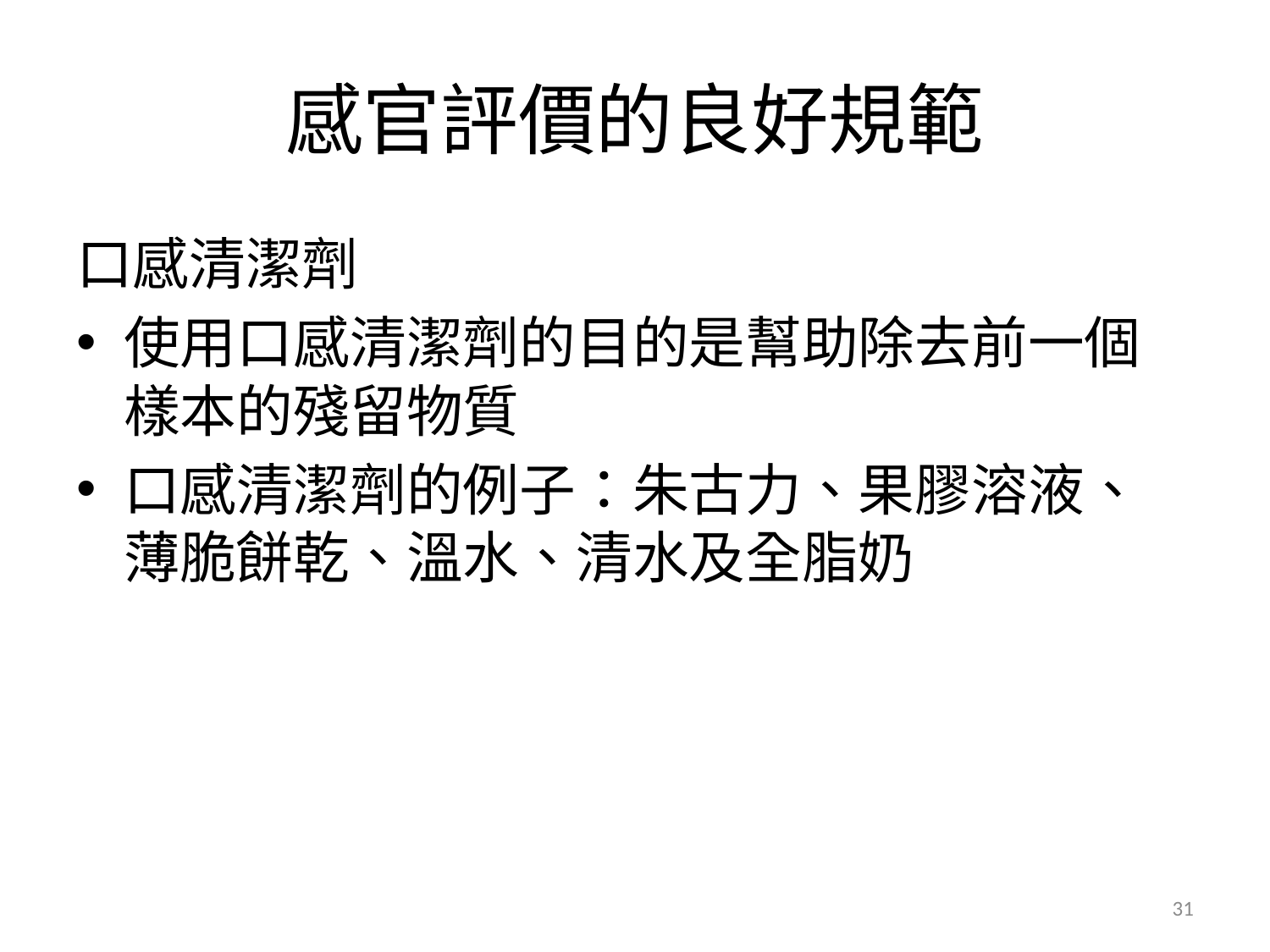

# 感官評價的良好規範
口感清潔劑
使用口感清潔劑的目的是幫助除去前一個樣本的殘留物質
口感清潔劑的例子：朱古力、果膠溶液、薄脆餅乾、溫水、清水及全脂奶
31